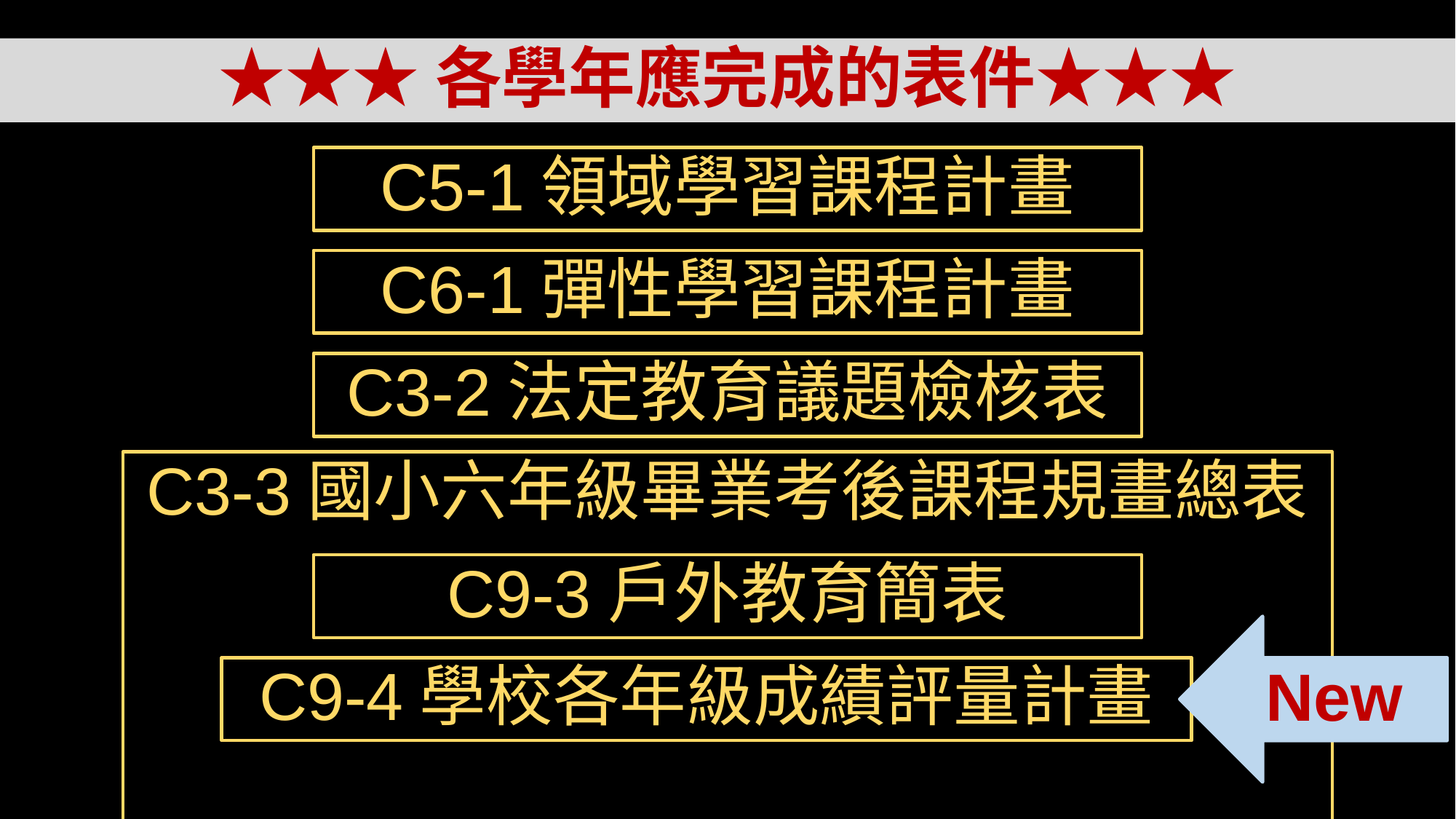

# ★★★各學年應完成的表件★★★
C5-1領域學習課程計畫
C6-1彈性學習課程計畫
C3-2法定教育議題檢核表
C3-3國小六年級畢業考後課程規畫總表
C9-3戶外教育簡表
New
C9-4學校各年級成績評量計畫